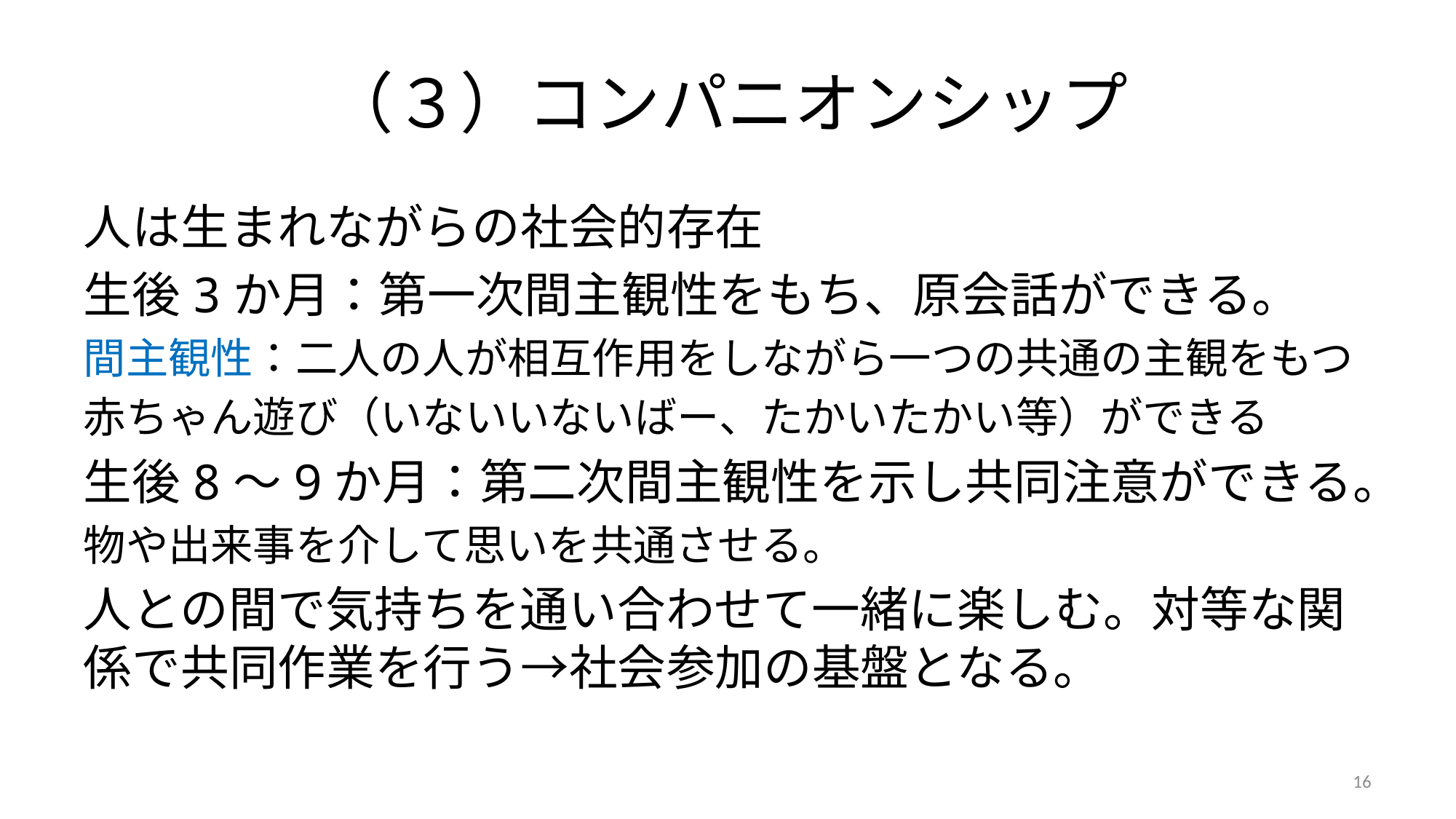

# （３）コンパニオンシップ
人は生まれながらの社会的存在
生後3か月：第一次間主観性をもち、原会話ができる。
間主観性：二人の人が相互作用をしながら一つの共通の主観をもつ
赤ちゃん遊び（いないいないばー、たかいたかい等）ができる
生後8～9か月：第二次間主観性を示し共同注意ができる。
物や出来事を介して思いを共通させる。
人との間で気持ちを通い合わせて一緒に楽しむ。対等な関係で共同作業を行う→社会参加の基盤となる。

16